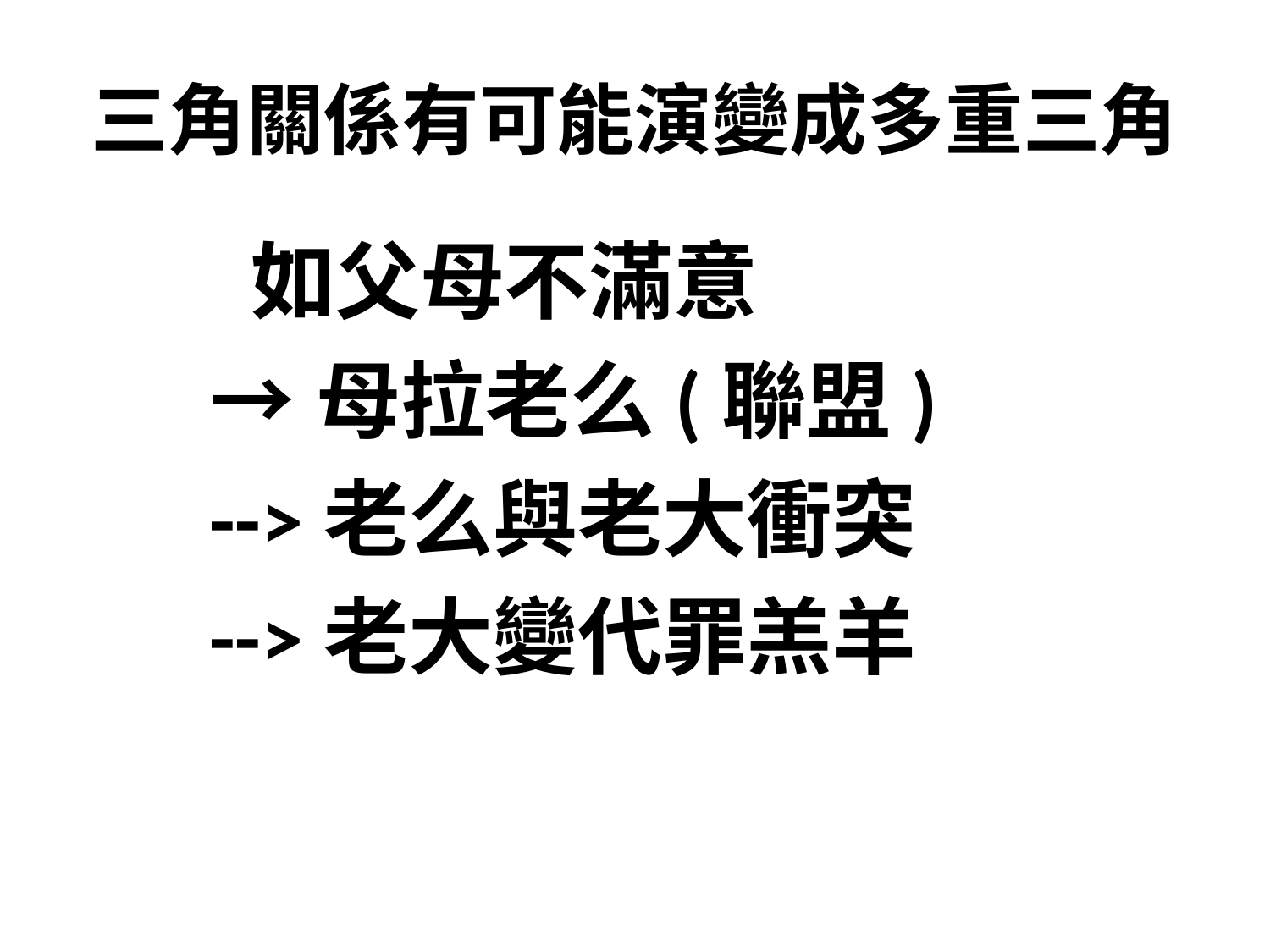

# 三角關係有可能演變成多重三角
        如父母不滿意
       →母拉老么(聯盟)
       -->老么與老大衝突
       -->老大變代罪羔羊